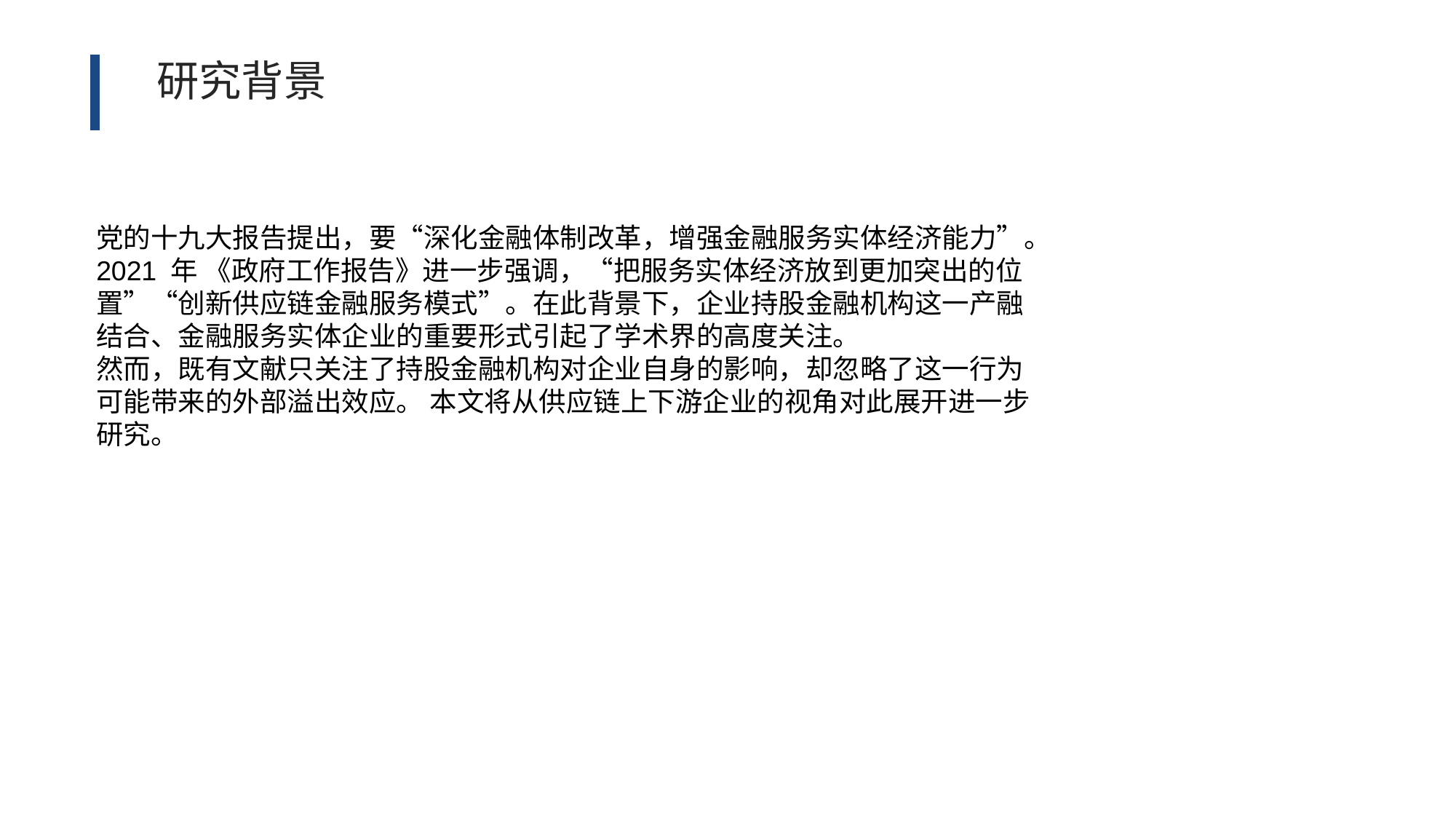

研究背景
党的十九大报告提出，要“深化金融体制改革，增强金融服务实体经济能力”。2021 年 《政府工作报告》进一步强调，“把服务实体经济放到更加突出的位置”“创新供应链金融服务模式”。在此背景下，企业持股金融机构这一产融结合、金融服务实体企业的重要形式引起了学术界的高度关注。
然而，既有文献只关注了持股金融机构对企业自身的影响，却忽略了这一行为可能带来的外部溢出效应。 本文将从供应链上下游企业的视角对此展开进一步研究。